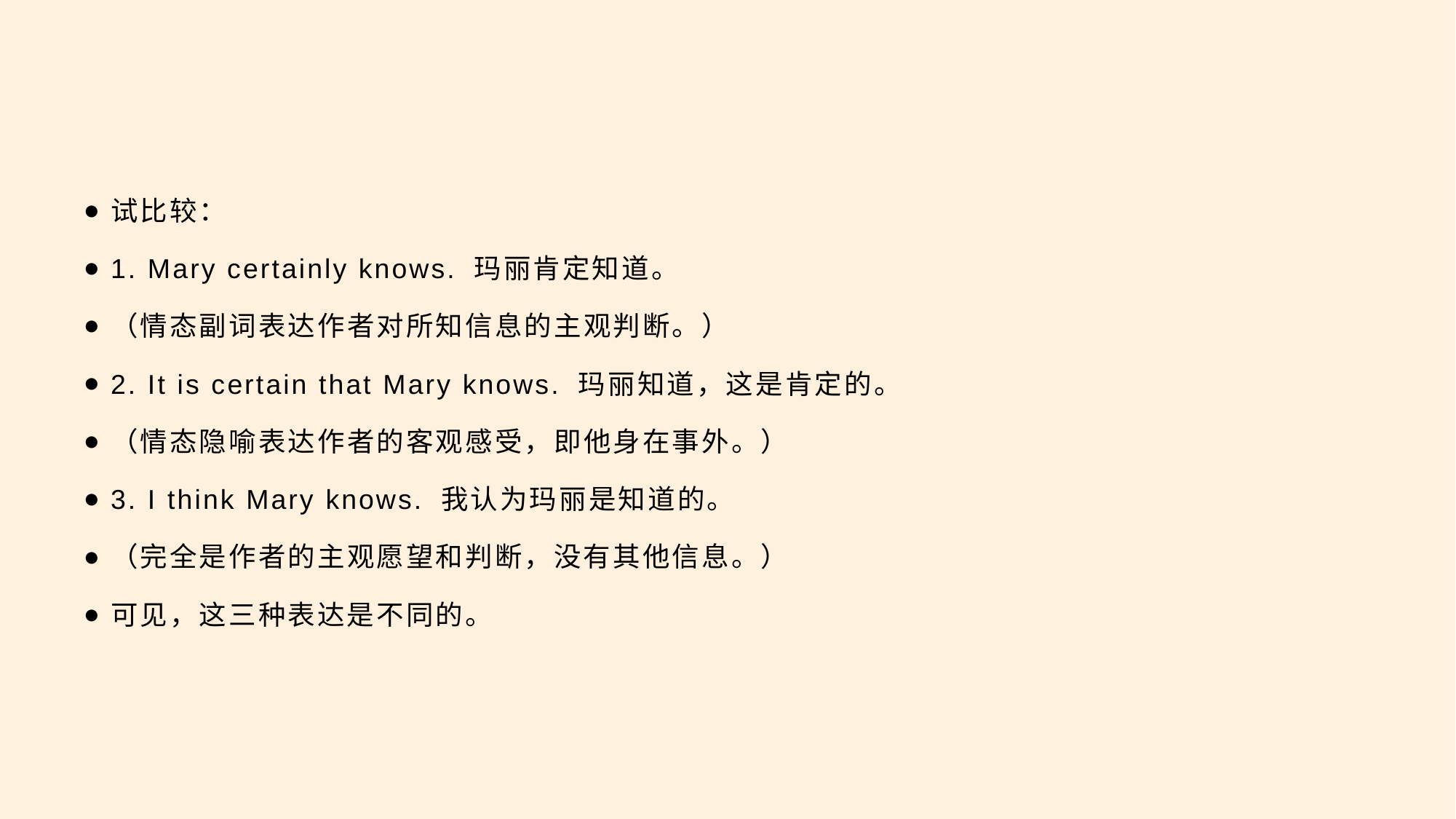

#
试比较：
1. Mary certainly knows. 玛丽肯定知道。
（情态副词表达作者对所知信息的主观判断。）
2. It is certain that Mary knows. 玛丽知道，这是肯定的。
（情态隐喻表达作者的客观感受，即他身在事外。）
3. I think Mary knows. 我认为玛丽是知道的。
（完全是作者的主观愿望和判断，没有其他信息。）
可见，这三种表达是不同的。